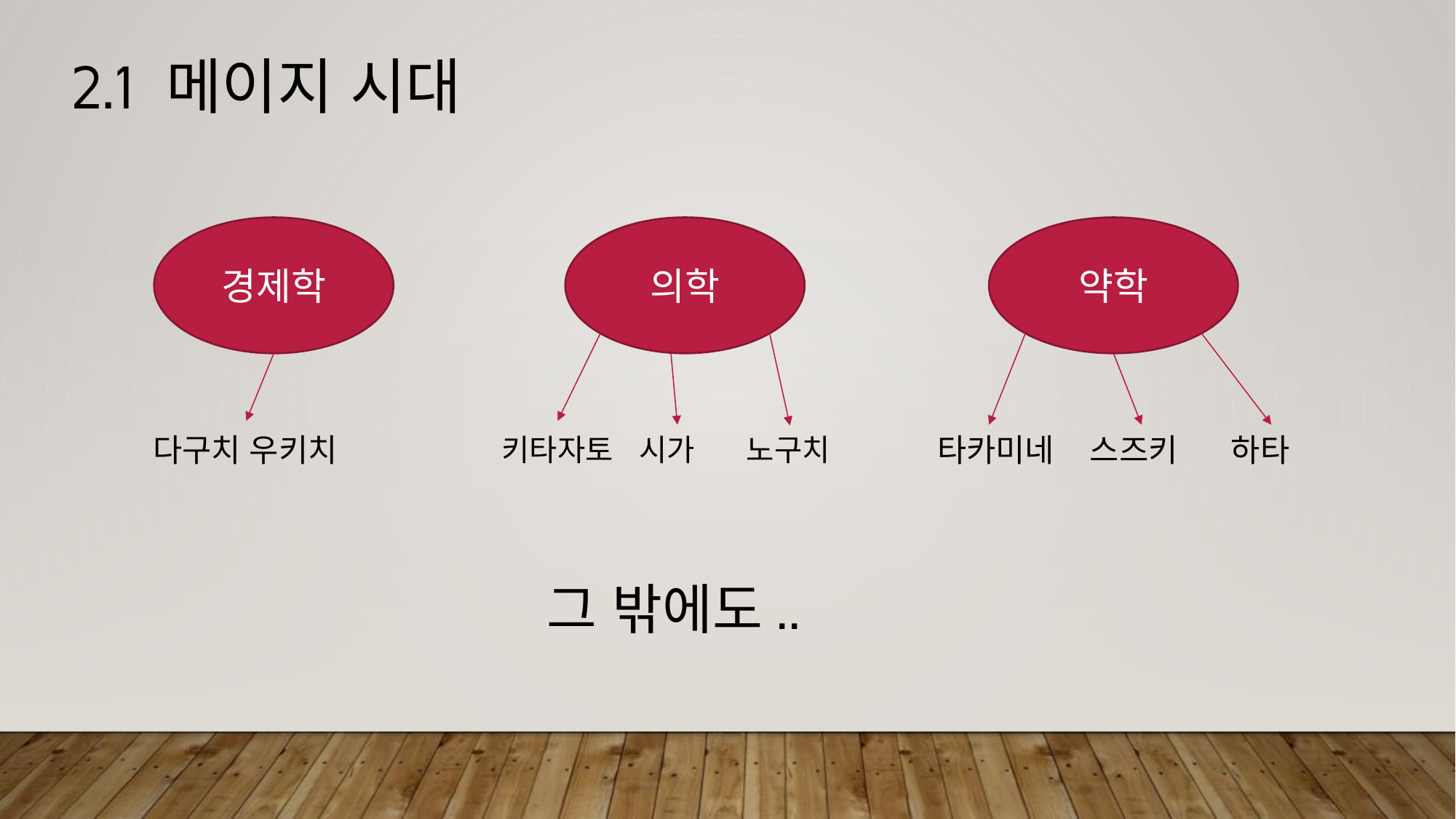

2.1 메이지 시대
경제학
의학
약학
다구치 우키치
타카미네    스즈키      하타
키타자토   시가      노구치
그 밖에도..